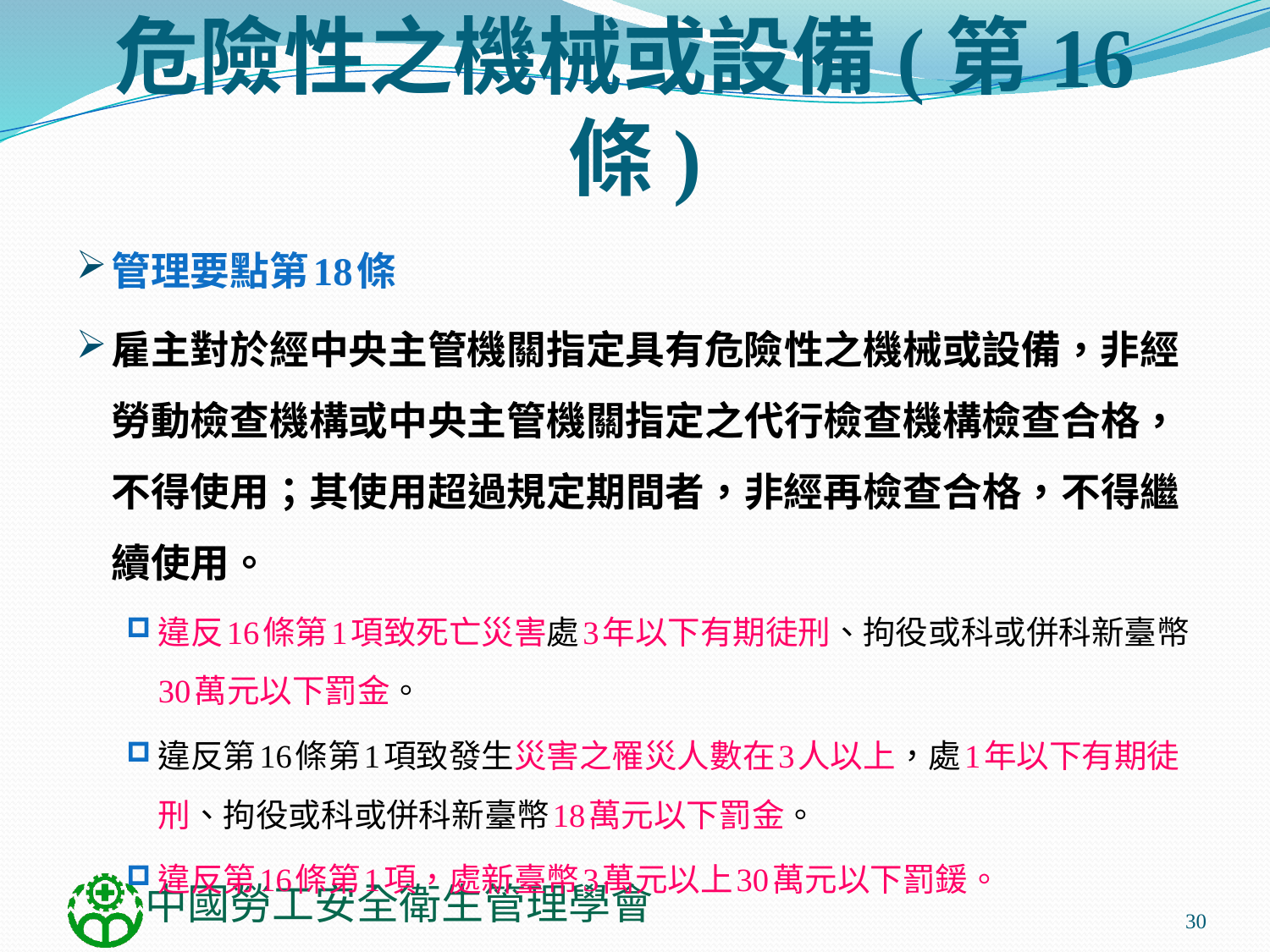

# 危險性之機械或設備(第16條)
管理要點第18條
雇主對於經中央主管機關指定具有危險性之機械或設備，非經勞動檢查機構或中央主管機關指定之代行檢查機構檢查合格，不得使用；其使用超過規定期間者，非經再檢查合格，不得繼續使用。
違反16條第1項致死亡災害處3年以下有期徒刑、拘役或科或併科新臺幣30萬元以下罰金。
違反第16條第1項致發生災害之罹災人數在3人以上，處1年以下有期徒刑、拘役或科或併科新臺幣18萬元以下罰金。
違反第16條第1項，處新臺幣3萬元以上30萬元以下罰鍰。
30